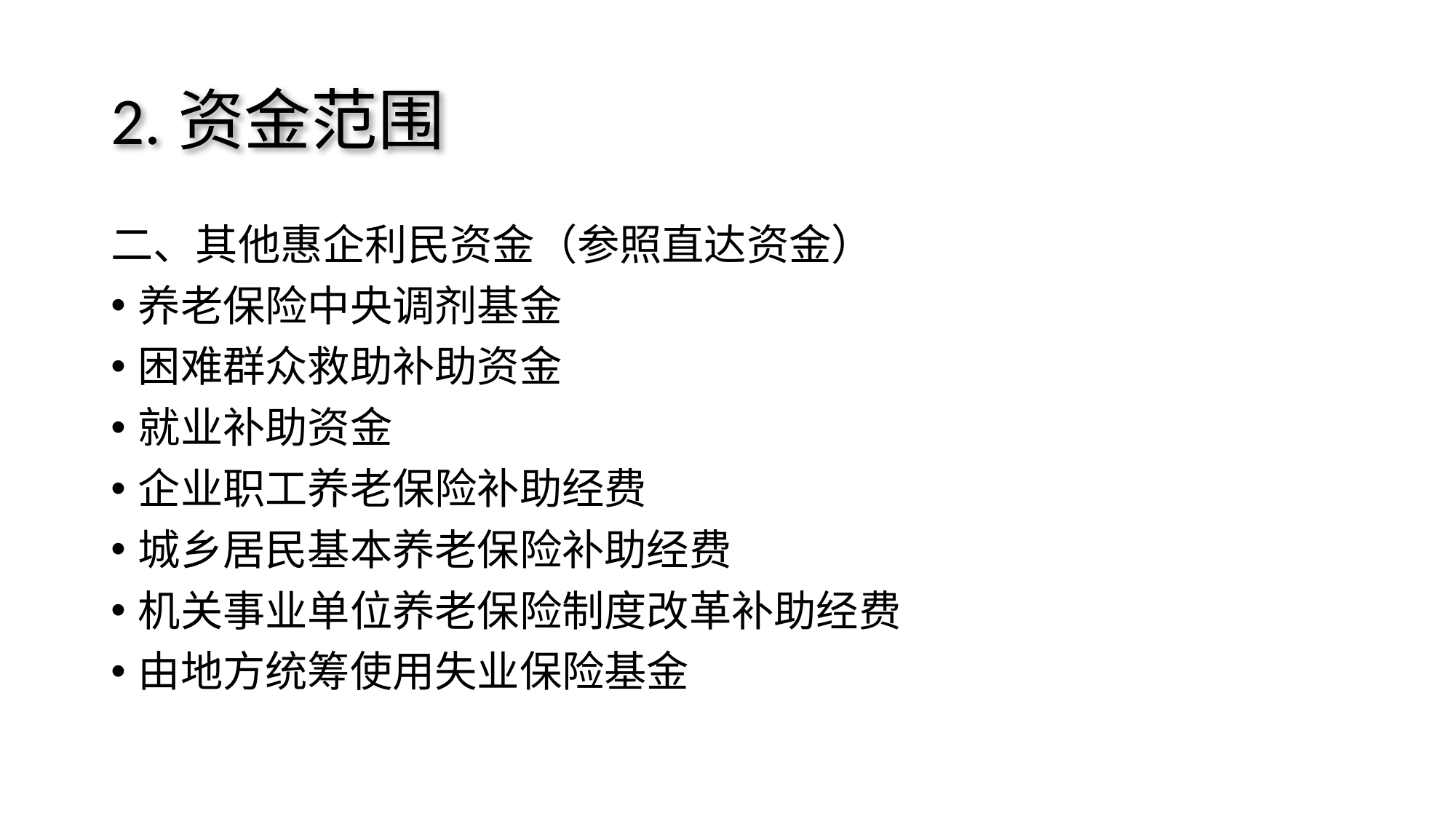

# 2.资金范围
二、其他惠企利民资金（参照直达资金）
养老保险中央调剂基金
困难群众救助补助资金
就业补助资金
企业职工养老保险补助经费
城乡居民基本养老保险补助经费
机关事业单位养老保险制度改革补助经费
由地方统筹使用失业保险基金
6